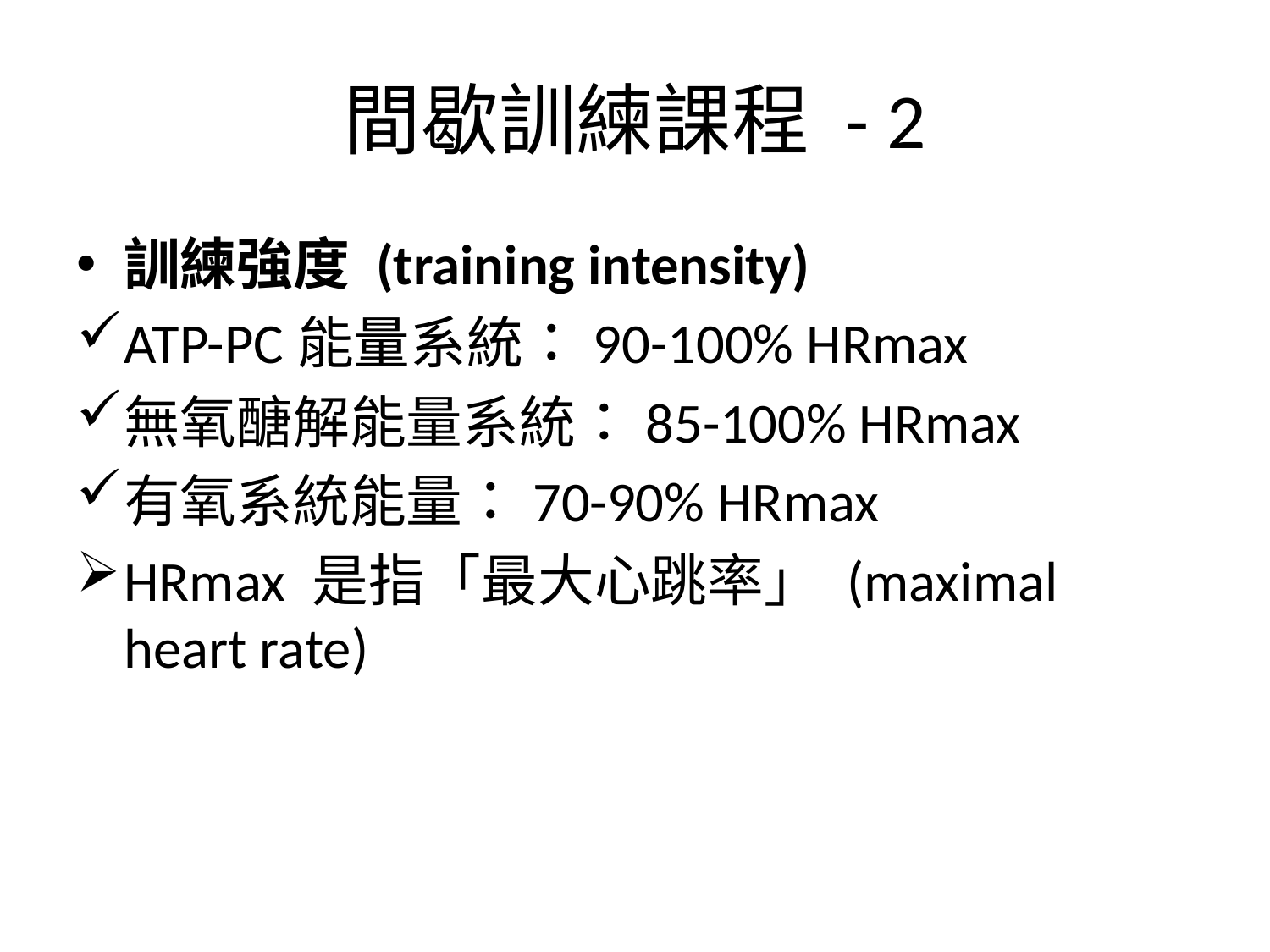

# 間歇訓練課程 - 2
訓練強度 (training intensity)
ATP-PC能量系統：90-100% HRmax
無氧醣解能量系統：85-100% HRmax
有氧系統能量：70-90% HRmax
HRmax 是指「最大心跳率」 (maximal heart rate)